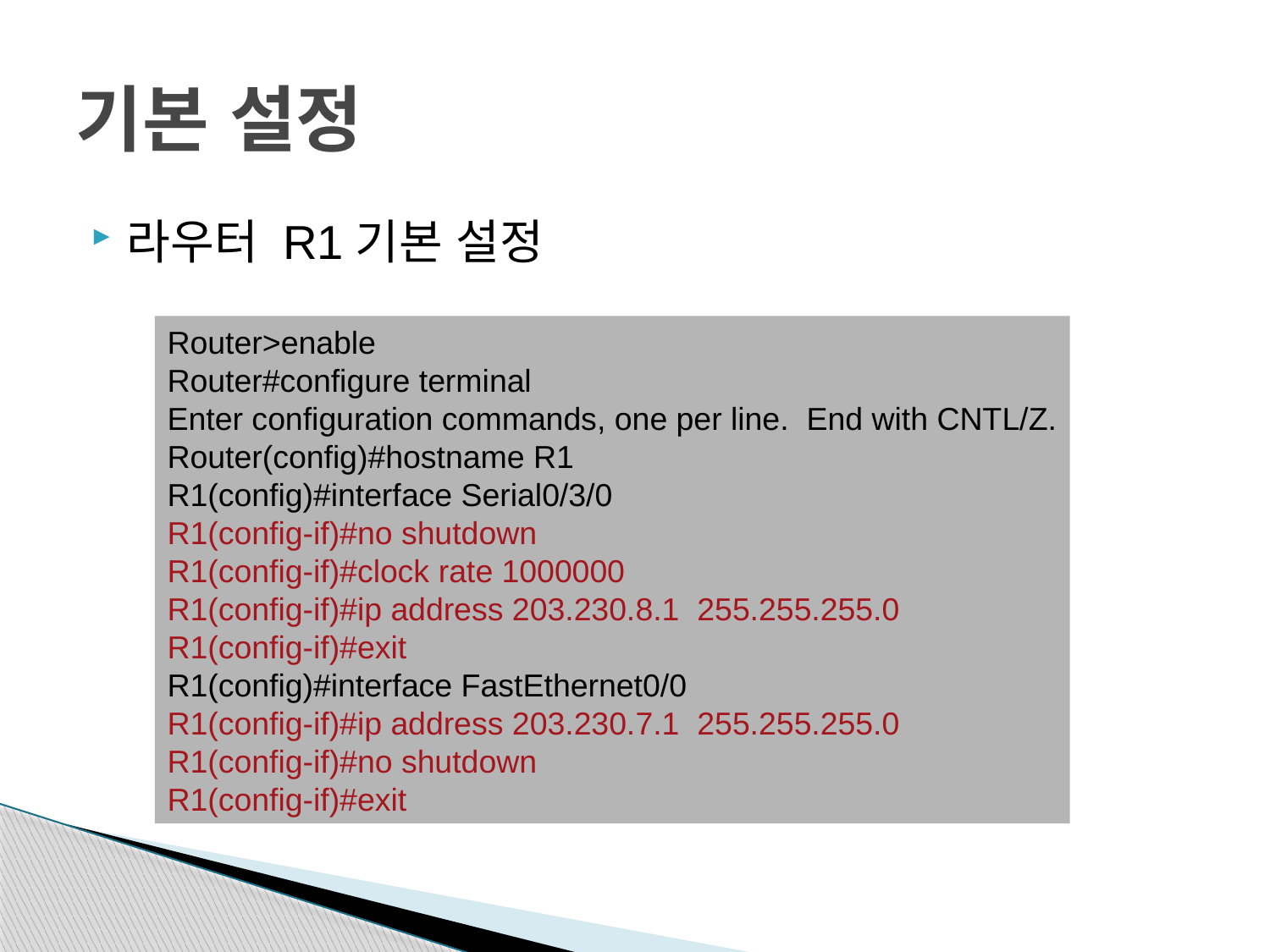

# 기본 설정
라우터 R1기본 설정
Router>enable
Router#configure terminal
Enter configuration commands, one per line.  End with CNTL/Z.
Router(config)#hostname R1
R1(config)#interface Serial0/3/0
R1(config-if)#no shutdown
R1(config-if)#clock rate 1000000
R1(config-if)#ip address 203.230.8.1  255.255.255.0
R1(config-if)#exit
R1(config)#interface FastEthernet0/0
R1(config-if)#ip address 203.230.7.1  255.255.255.0
R1(config-if)#no shutdown
R1(config-if)#exit